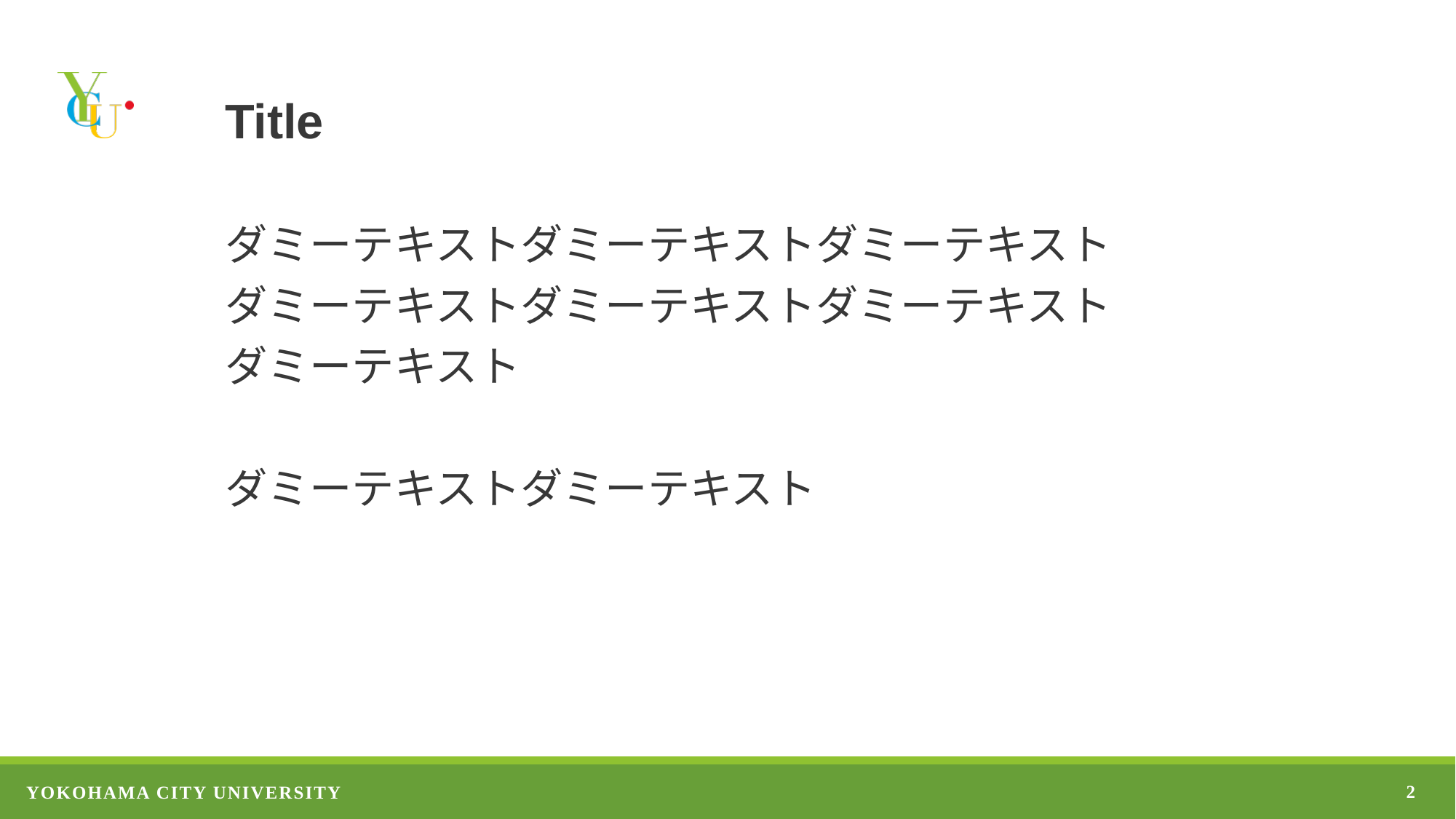

# Title
ダミーテキストダミーテキストダミーテキスト
ダミーテキストダミーテキストダミーテキスト
ダミーテキスト

ダミーテキストダミーテキスト

2